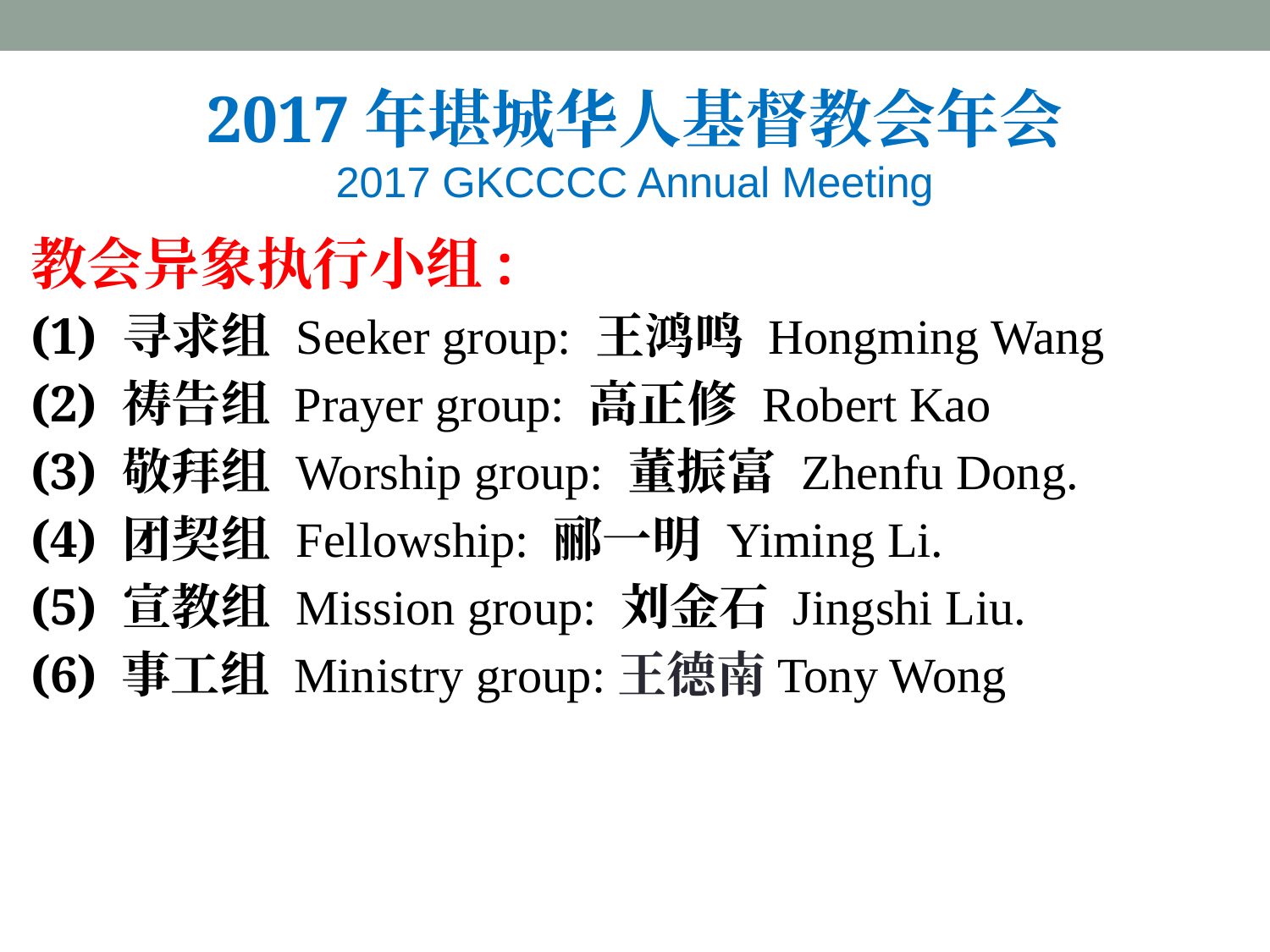

# 2017年堪城华人基督教会年会 2017 GKCCCC Annual Meeting
教会异象执行小组:
(1) 寻求组 Seeker group: 王鸿鸣 Hongming Wang
(2) 祷告组 Prayer group: 高正修 Robert Kao
(3) 敬拜组 Worship group: 董振富 Zhenfu Dong.
(4) 团契组 Fellowship: 郦一明 Yiming Li.
(5) 宣教组 Mission group: 刘金石 Jingshi Liu.
(6) 事工组 Ministry group:王德南Tony Wong